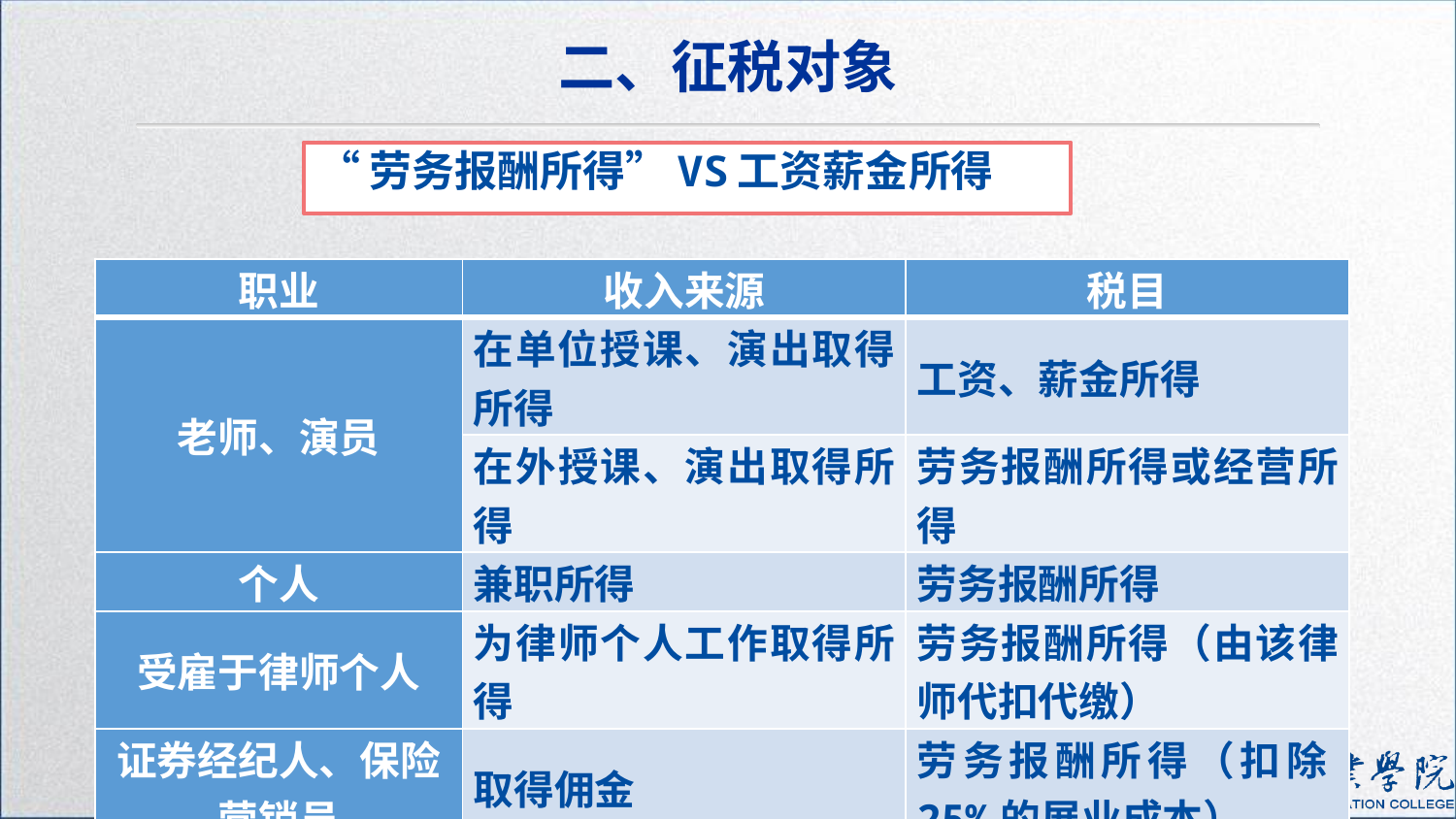

二、征税对象
“劳务报酬所得”VS工资薪金所得
| 职业 | 收入来源 | 税目 |
| --- | --- | --- |
| 老师、演员 | 在单位授课、演出取得所得 | 工资、薪金所得 |
|  | 在外授课、演出取得所得 | 劳务报酬所得或经营所得 |
| 个人 | 兼职所得 | 劳务报酬所得 |
| 受雇于律师个人 | 为律师个人工作取得所得 | 劳务报酬所得（由该律师代扣代缴） |
| 证券经纪人、保险营销员 | 取得佣金 | 劳务报酬所得（扣除25%的展业成本） |
49